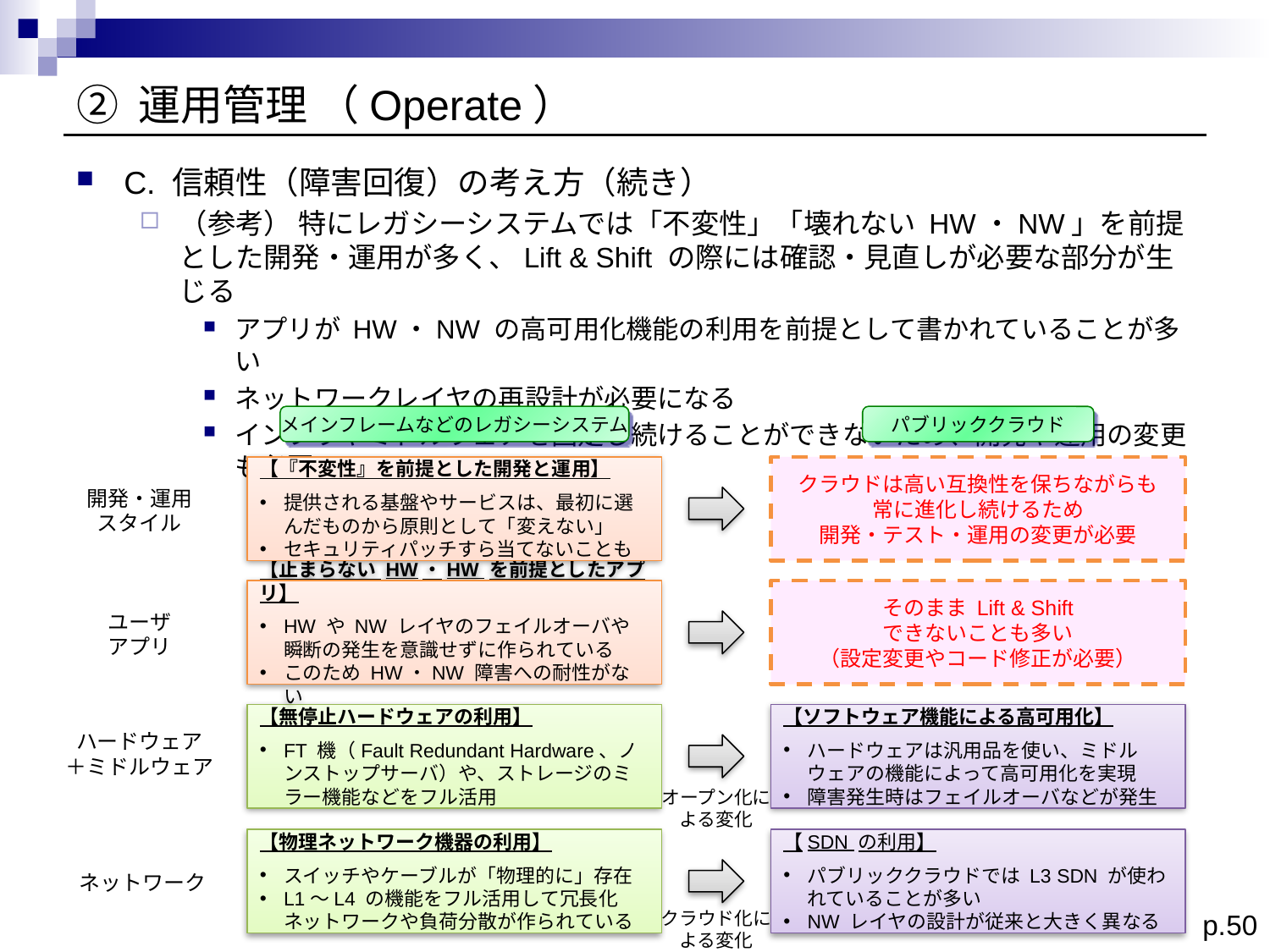

# ② 運用管理 （Operate）
C. 信頼性（障害回復）の考え方（続き）
（参考） 特にレガシーシステムでは「不変性」「壊れない HW・NW」を前提とした開発・運用が多く、Lift & Shift の際には確認・見直しが必要な部分が生じる
アプリが HW・NW の高可用化機能の利用を前提として書かれていることが多い
ネットワークレイヤの再設計が必要になる
インフラやミドルウェアを固定し続けることができないため、開発や運用の変更も必要

メインフレームなどのレガシーシステム
パブリッククラウド
【『不変性』を前提とした開発と運用】

提供される基盤やサービスは、最初に選んだものから原則として「変えない」
セキュリティパッチすら当てないことも
クラウドは高い互換性を保ちながらも
常に進化し続けるため
開発・テスト・運用の変更が必要
開発・運用
スタイル

【止まらない HW・HW を前提としたアプリ】

HW や NW レイヤのフェイルオーバや瞬断の発生を意識せずに作られている
このため HW・NW 障害への耐性がない
そのまま Lift & Shift
できないことも多い
（設定変更やコード修正が必要）
ユーザ
アプリ

【無停止ハードウェアの利用】

FT 機（Fault Redundant Hardware、ノンストップサーバ）や、ストレージのミラー機能などをフル活用
【ソフトウェア機能による高可用化】

ハードウェアは汎用品を使い、ミドルウェアの機能によって高可用化を実現
障害発生時はフェイルオーバなどが発生
ハードウェア
＋ミドルウェア

オープン化に
よる変化
【物理ネットワーク機器の利用】

スイッチやケーブルが「物理的に」存在
L1～L4 の機能をフル活用して冗長化ネットワークや負荷分散が作られている
【SDN の利用】

パブリッククラウドでは L3 SDN が使われていることが多い
NW レイヤの設計が従来と大きく異なる

ネットワーク
クラウド化に
よる変化